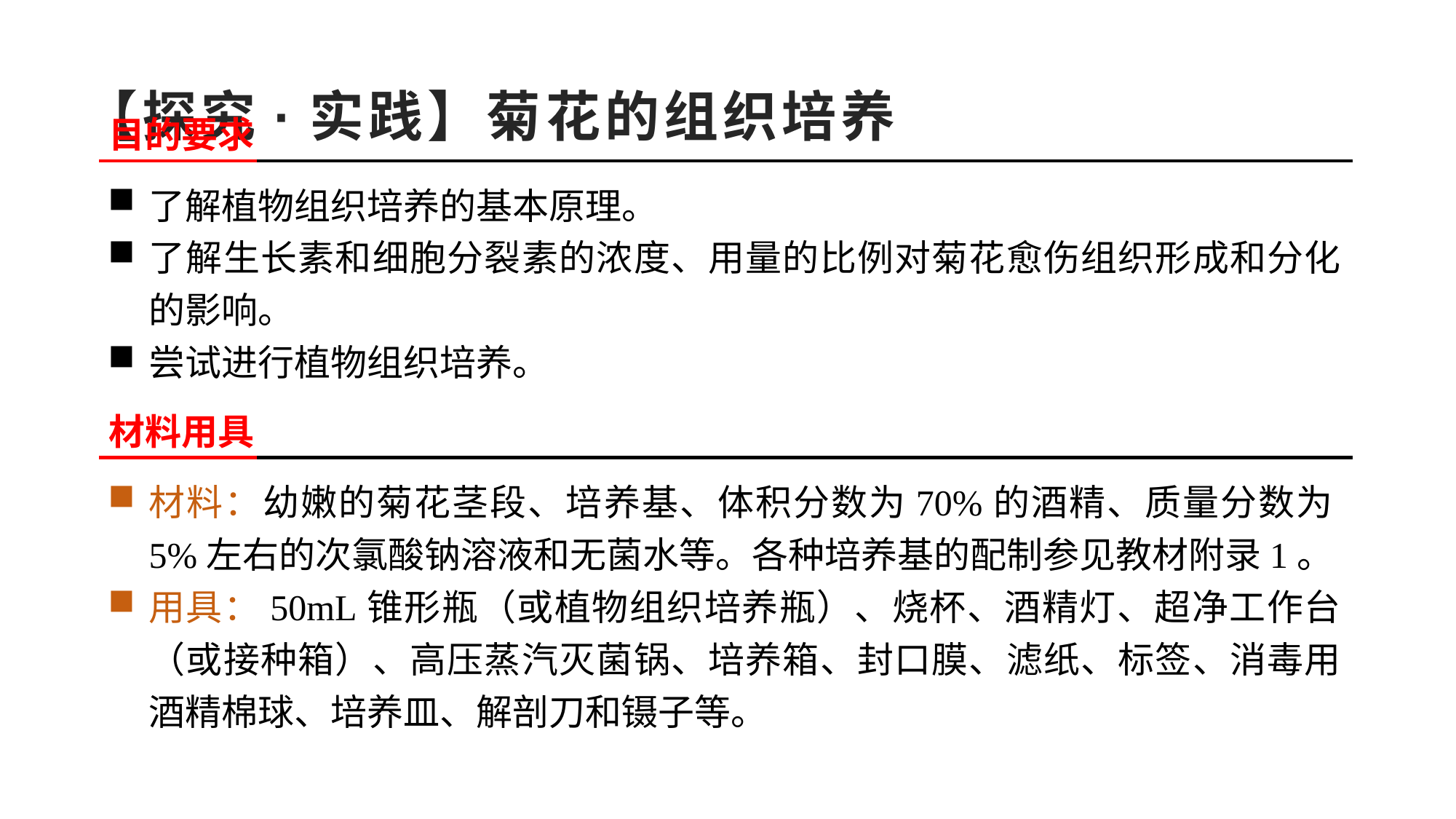

# 【探究·实践】菊花的组织培养
目的要求
了解植物组织培养的基本原理。
了解生长素和细胞分裂素的浓度、用量的比例对菊花愈伤组织形成和分化的影响。
尝试进行植物组织培养。
材料用具
材料：幼嫩的菊花茎段、培养基、体积分数为70%的酒精、质量分数为5%左右的次氯酸钠溶液和无菌水等。各种培养基的配制参见教材附录1。
用具：50mL锥形瓶（或植物组织培养瓶）、烧杯、酒精灯、超净工作台（或接种箱）、高压蒸汽灭菌锅、培养箱、封口膜、滤纸、标签、消毒用酒精棉球、培养皿、解剖刀和镊子等。